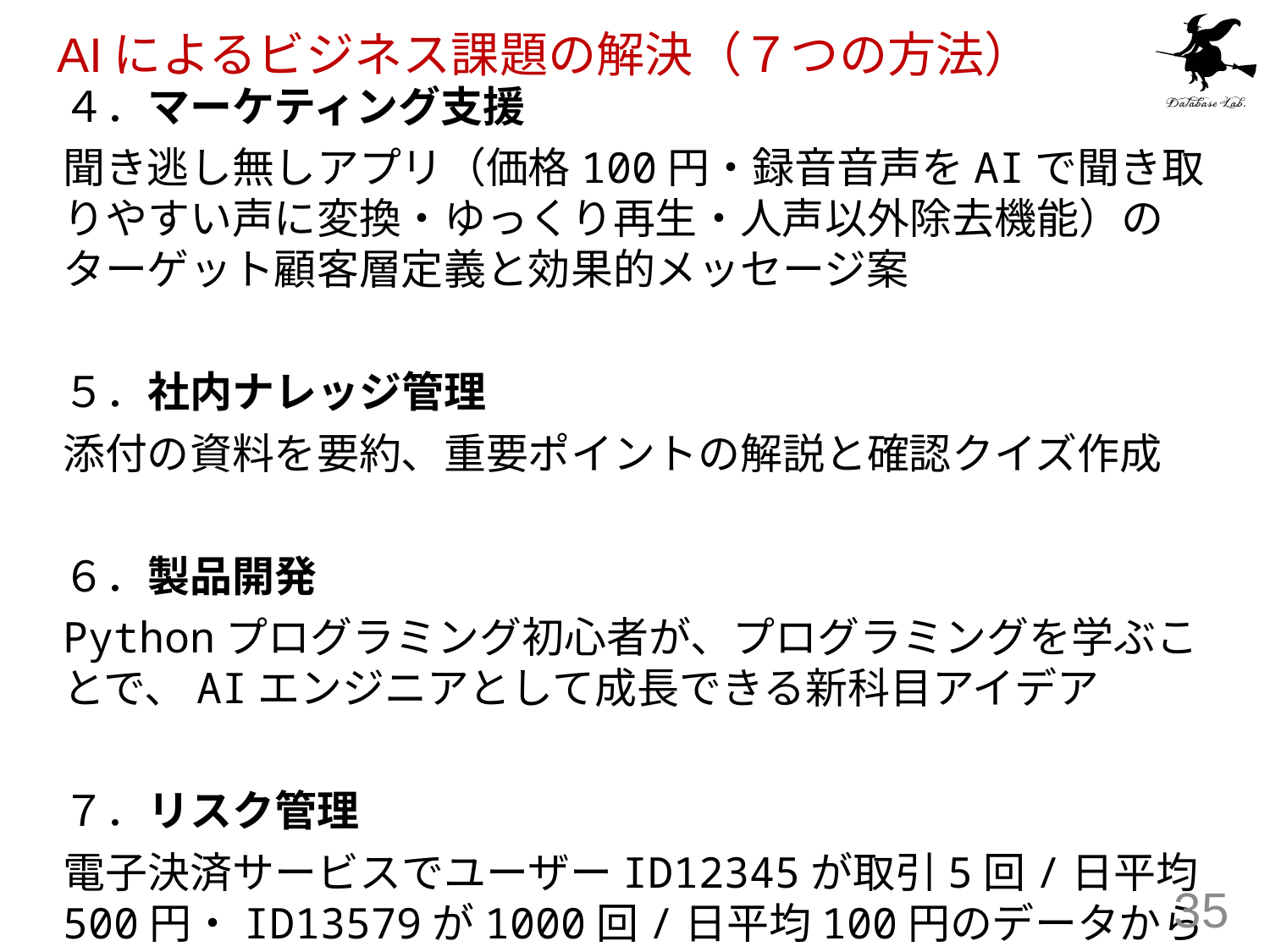

# AIによるビジネス課題の解決（７つの方法）
４．マーケティング支援
聞き逃し無しアプリ（価格100円・録音音声をAIで聞き取りやすい声に変換・ゆっくり再生・人声以外除去機能）のターゲット顧客層定義と効果的メッセージ案

５．社内ナレッジ管理
添付の資料を要約、重要ポイントの解説と確認クイズ作成

６．製品開発
Pythonプログラミング初心者が、プログラミングを学ぶことで、AIエンジニアとして成長できる新科目アイデア

７．リスク管理
電子決済サービスでユーザーID12345が取引5回/日平均500円・ID13579が1000回/日平均100円のデータから不正発見

35